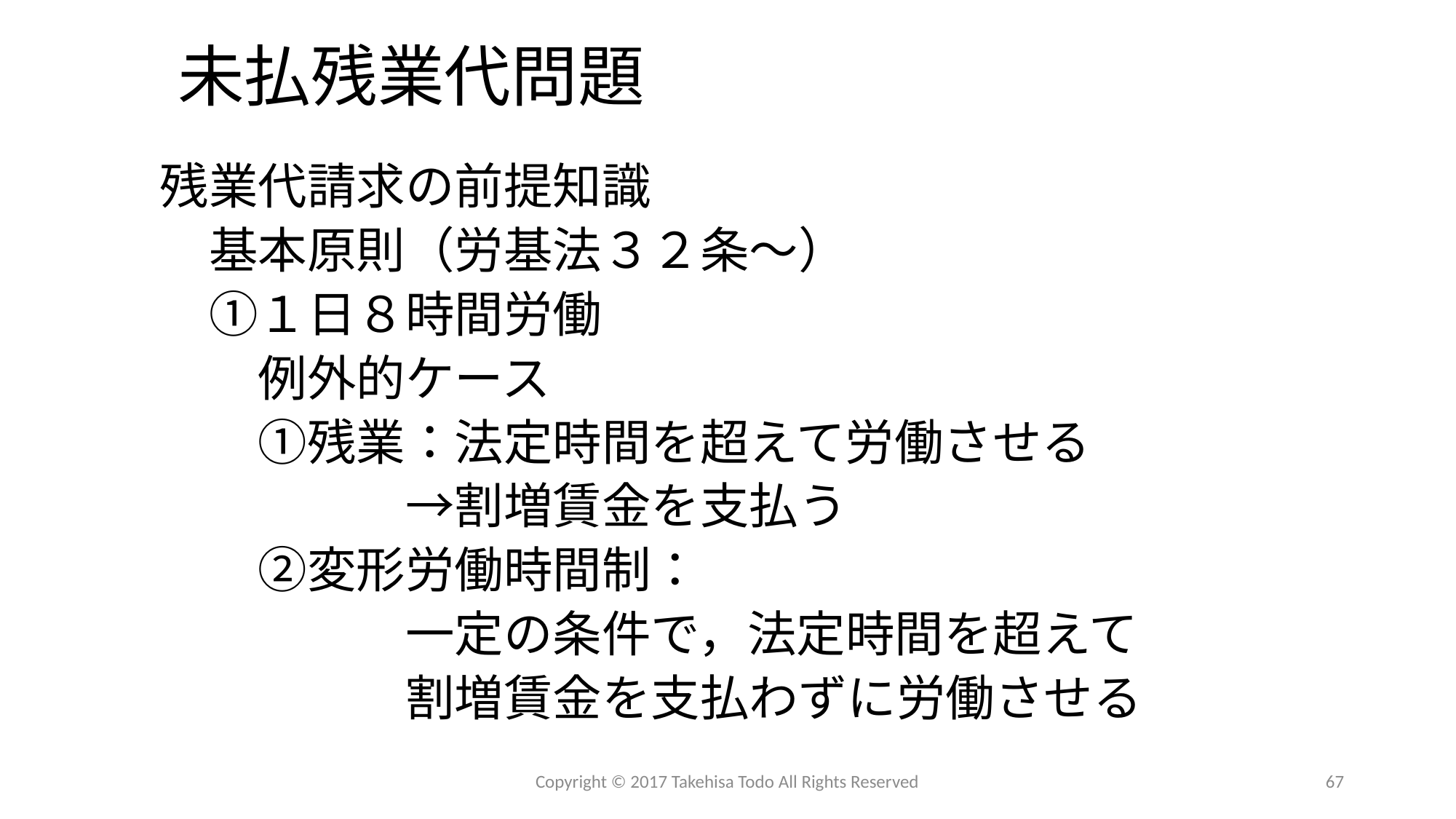

# 未払残業代問題
　残業代請求の前提知識
　　基本原則（労基法３２条～）
　　①１日８時間労働
　　　例外的ケース
　　　①残業：法定時間を超えて労働させる
　　　　　　→割増賃金を支払う
　　　②変形労働時間制：
　　　　　　一定の条件で，法定時間を超えて
　　　　　　割増賃金を支払わずに労働させる

Copyright © 2017 Takehisa Todo All Rights Reserved
67